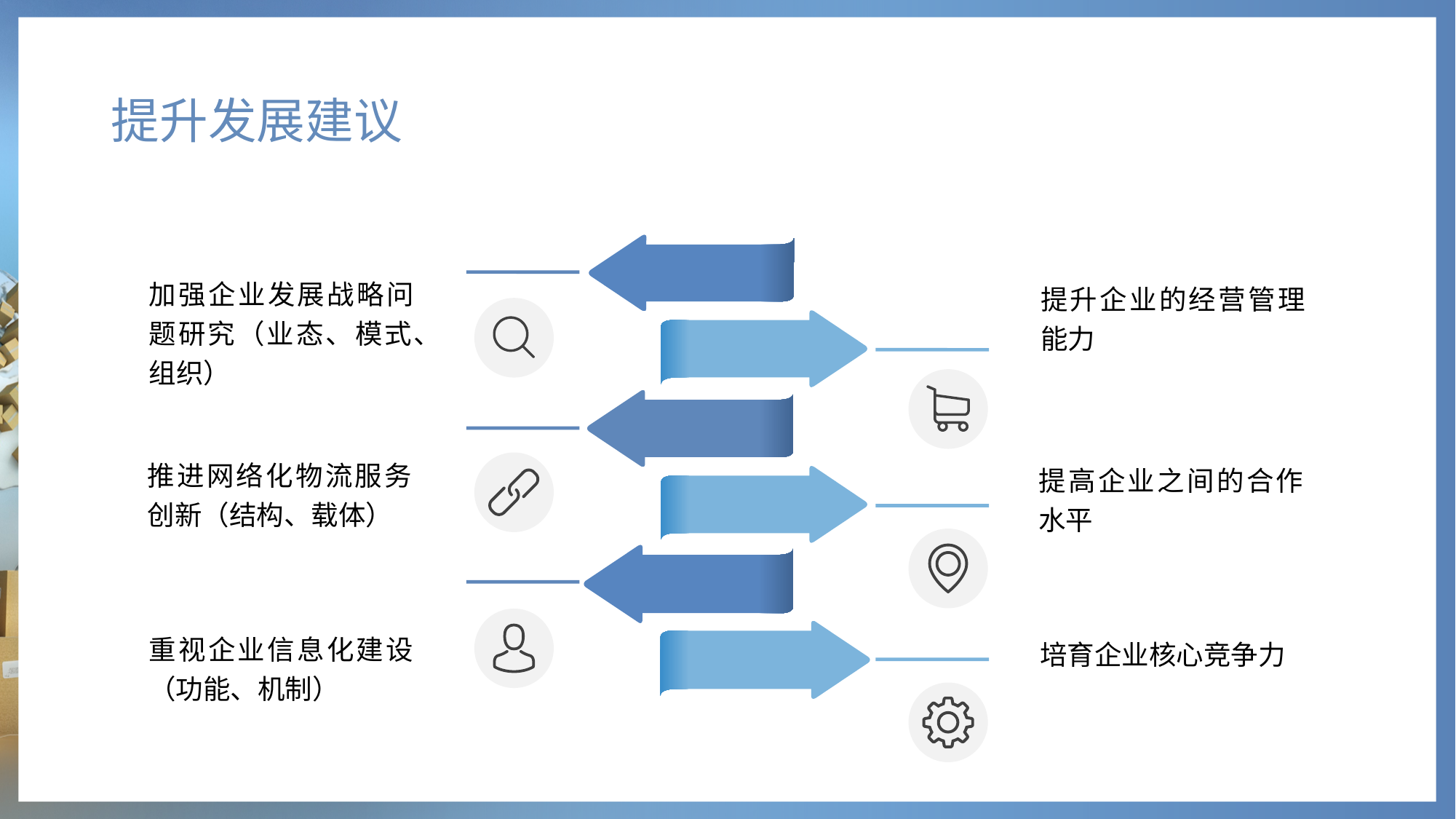

# 提升发展建议

加强企业发展战略问题研究（业态、模式、组织）

提升企业的经营管理能力

推进网络化物流服务创新（结构、载体）

提高企业之间的合作水平

重视企业信息化建设（功能、机制）

培育企业核心竞争力